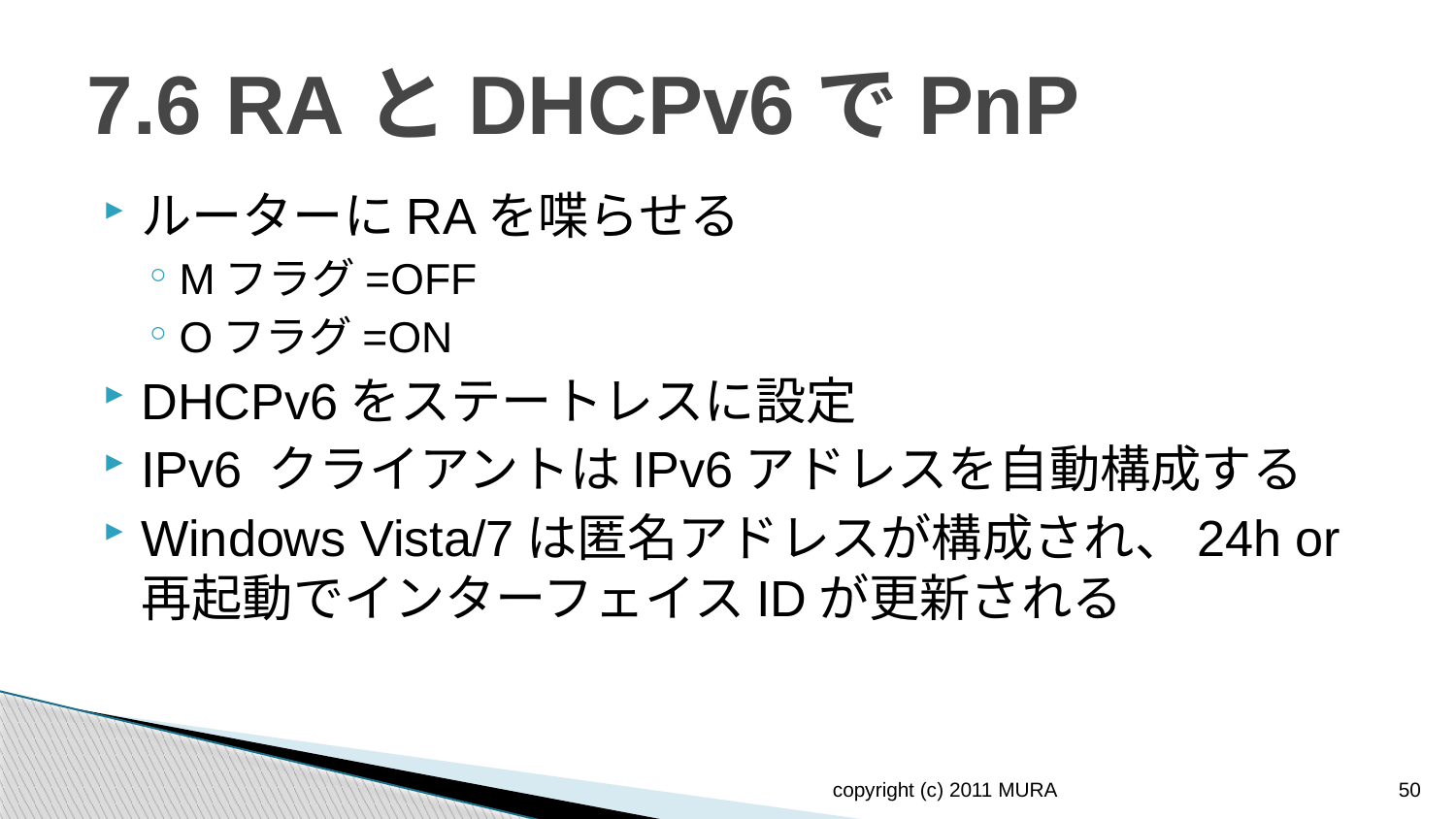

# 7.6 RAとDHCPv6でPnP
ルーターにRAを喋らせる
Mフラグ=OFF
Oフラグ=ON
DHCPv6をステートレスに設定
IPv6 クライアントはIPv6アドレスを自動構成する
Windows Vista/7は匿名アドレスが構成され、24h or 再起動でインターフェイスIDが更新される
copyright (c) 2011 MURA
50